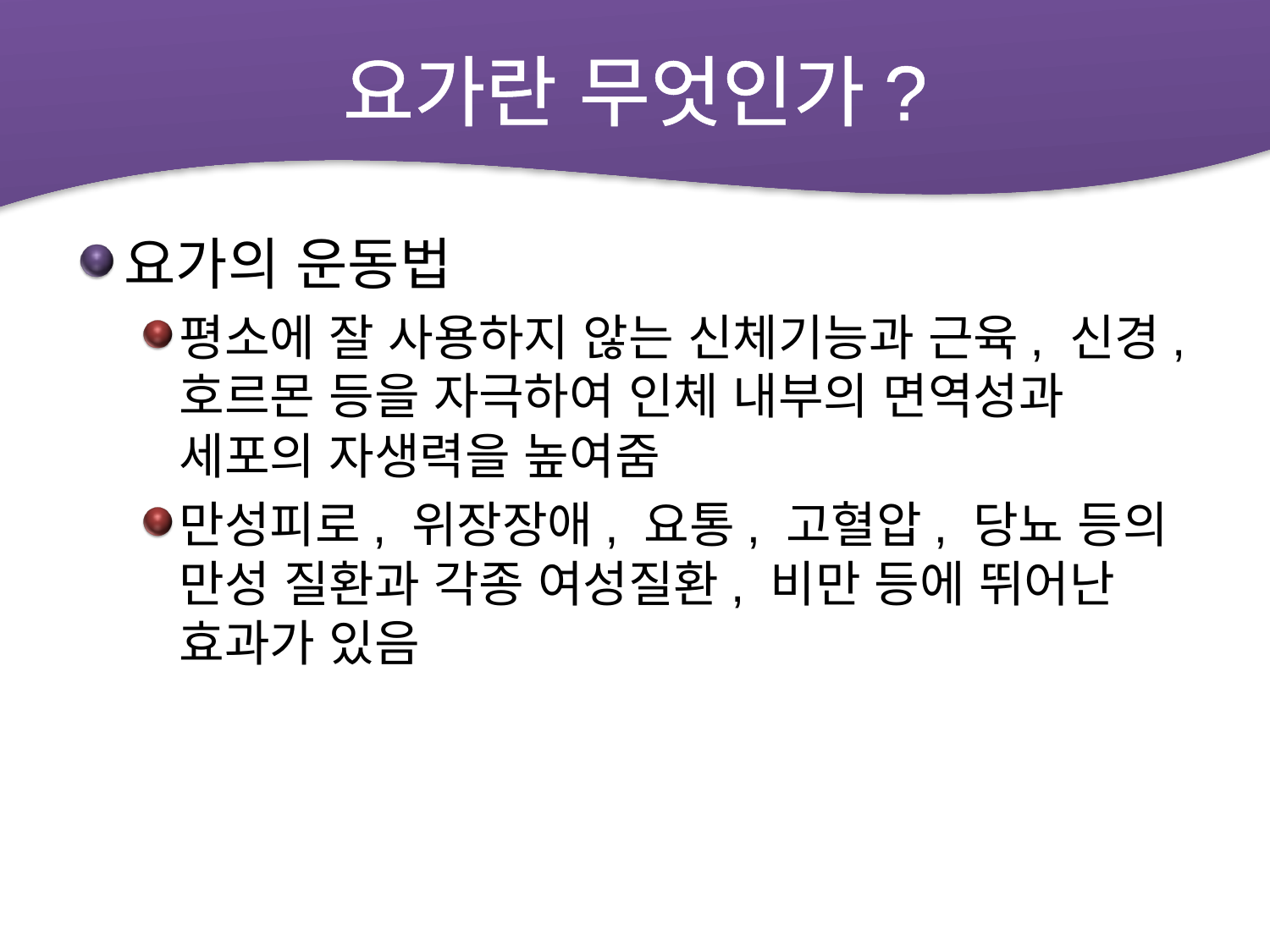

# 요가란 무엇인가?
요가의 운동법
평소에 잘 사용하지 않는 신체기능과 근육, 신경, 호르몬 등을 자극하여 인체 내부의 면역성과 세포의 자생력을 높여줌
만성피로, 위장장애, 요통, 고혈압, 당뇨 등의 만성 질환과 각종 여성질환, 비만 등에 뛰어난 효과가 있음